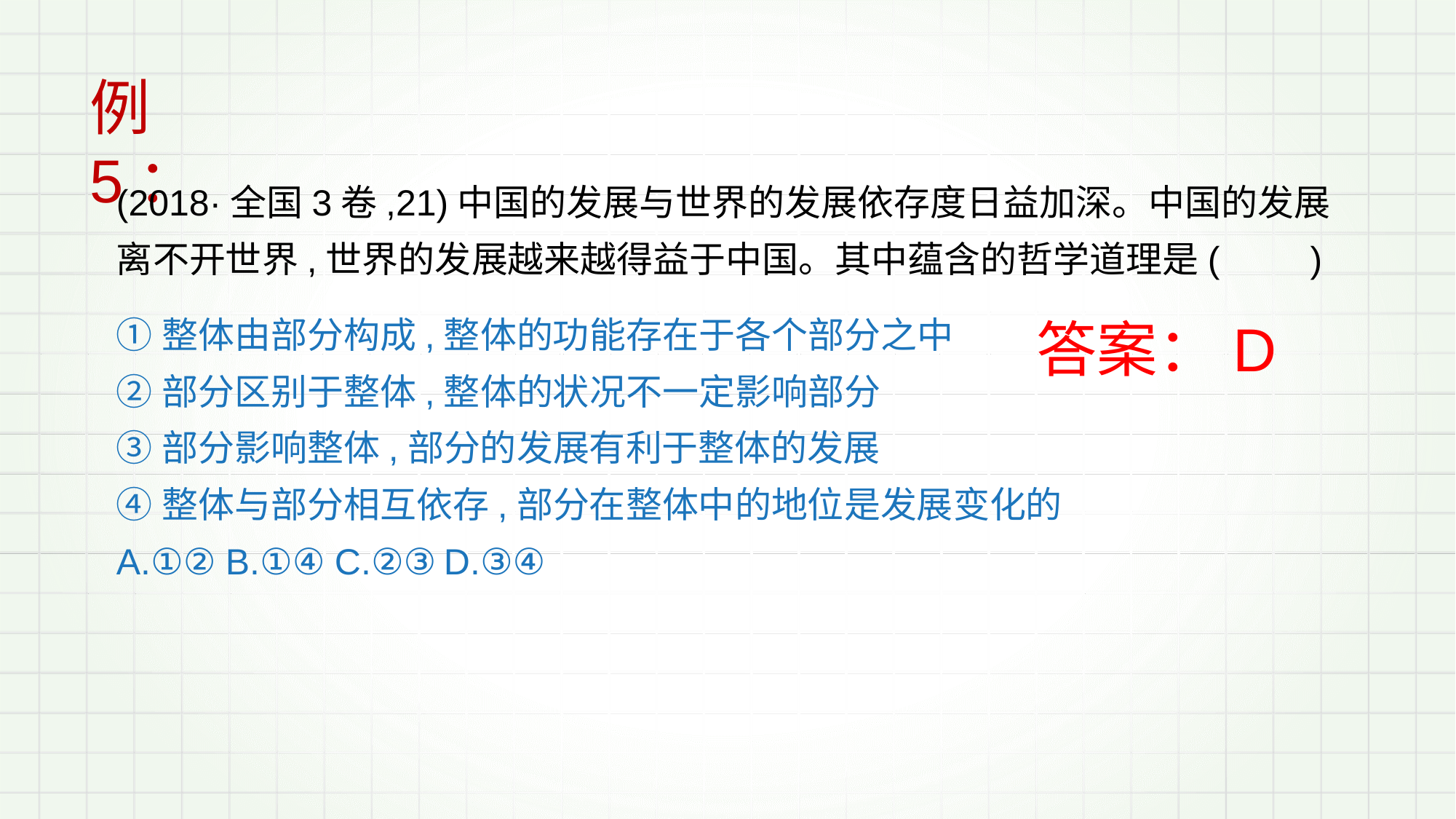

例5：
(2018·全国3卷,21)中国的发展与世界的发展依存度日益加深。中国的发展离不开世界,世界的发展越来越得益于中国。其中蕴含的哲学道理是(　　)

①整体由部分构成,整体的功能存在于各个部分之中
②部分区别于整体,整体的状况不一定影响部分
③部分影响整体,部分的发展有利于整体的发展
④整体与部分相互依存,部分在整体中的地位是发展变化的
A.①②	B.①④	C.②③	D.③④
答案：D